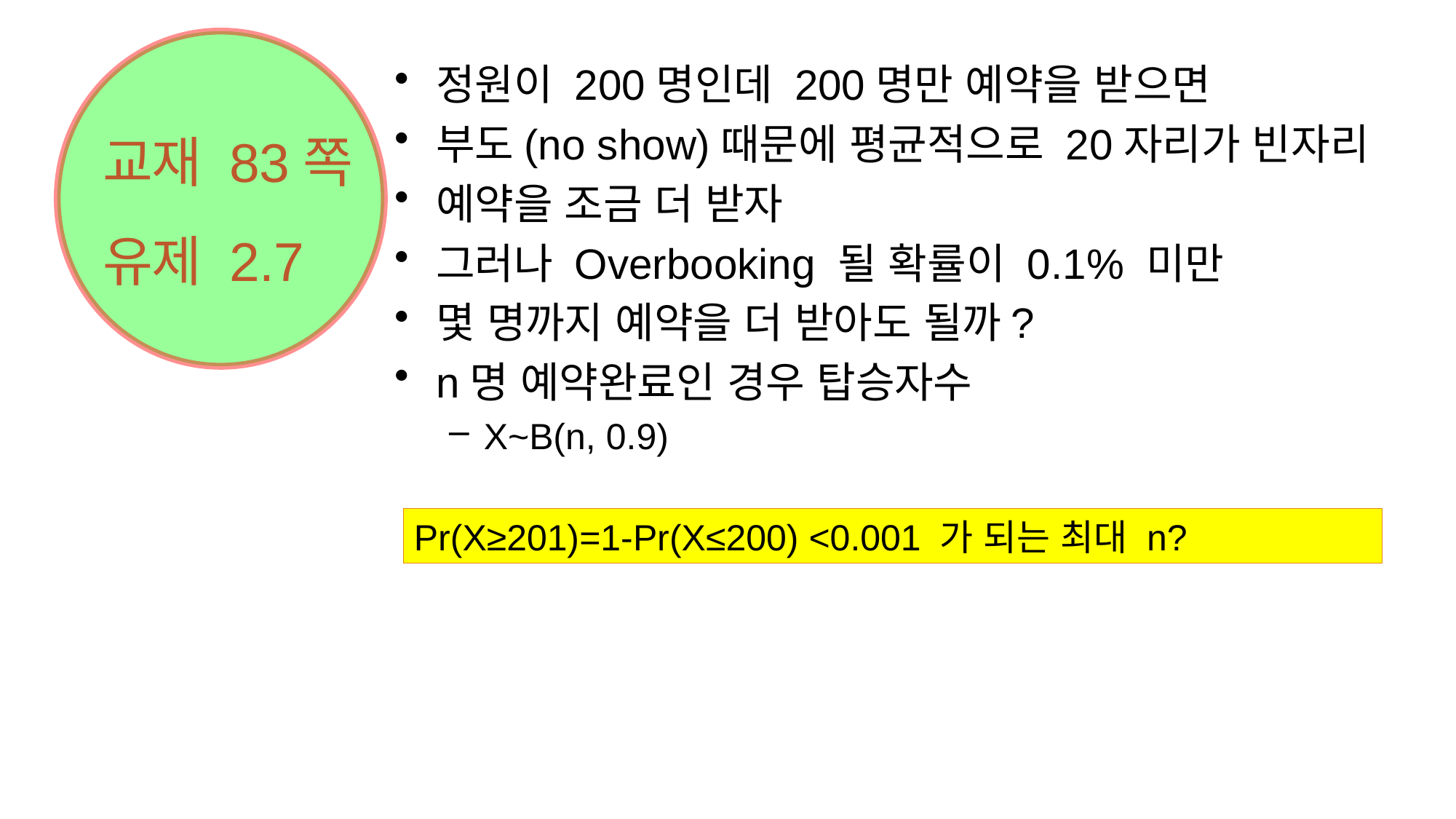

정원이 200명인데 200명만 예약을 받으면
부도(no show)때문에 평균적으로 20자리가 빈자리
예약을 조금 더 받자
그러나 Overbooking 될 확률이 0.1% 미만
몇 명까지 예약을 더 받아도 될까?
n명 예약완료인 경우 탑승자수
X~B(n, 0.9)

# 교재 83쪽 유제 2.7
Pr(X≥201)=1-Pr(X≤200) <0.001 가 되는 최대 n?